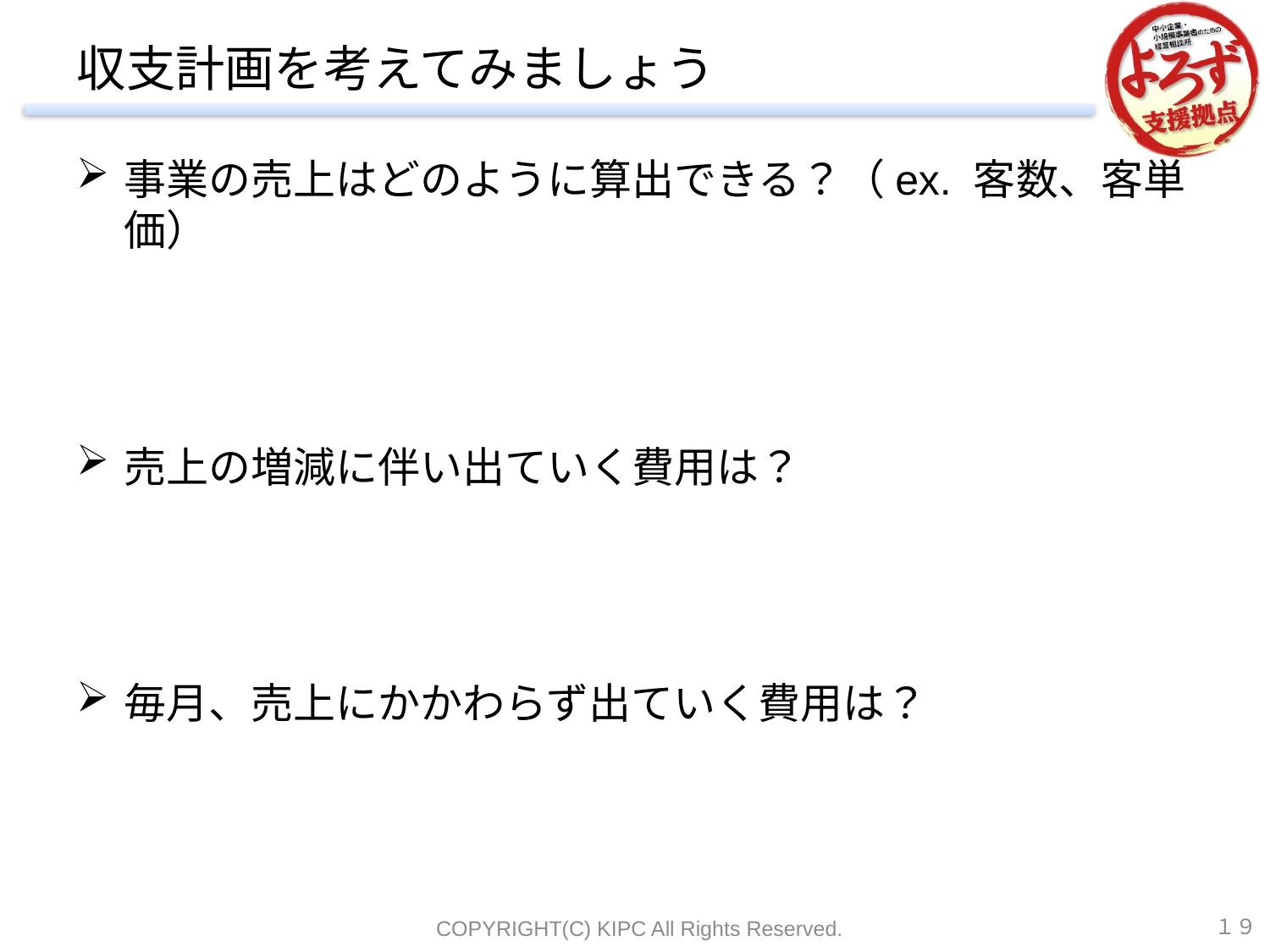

# 収支計画を考えてみましょう
事業の売上はどのように算出できる？（ex. 客数、客単価）

売上の増減に伴い出ていく費用は？

毎月、売上にかかわらず出ていく費用は？
１９
COPYRIGHT(C) KIPC All Rights Reserved.